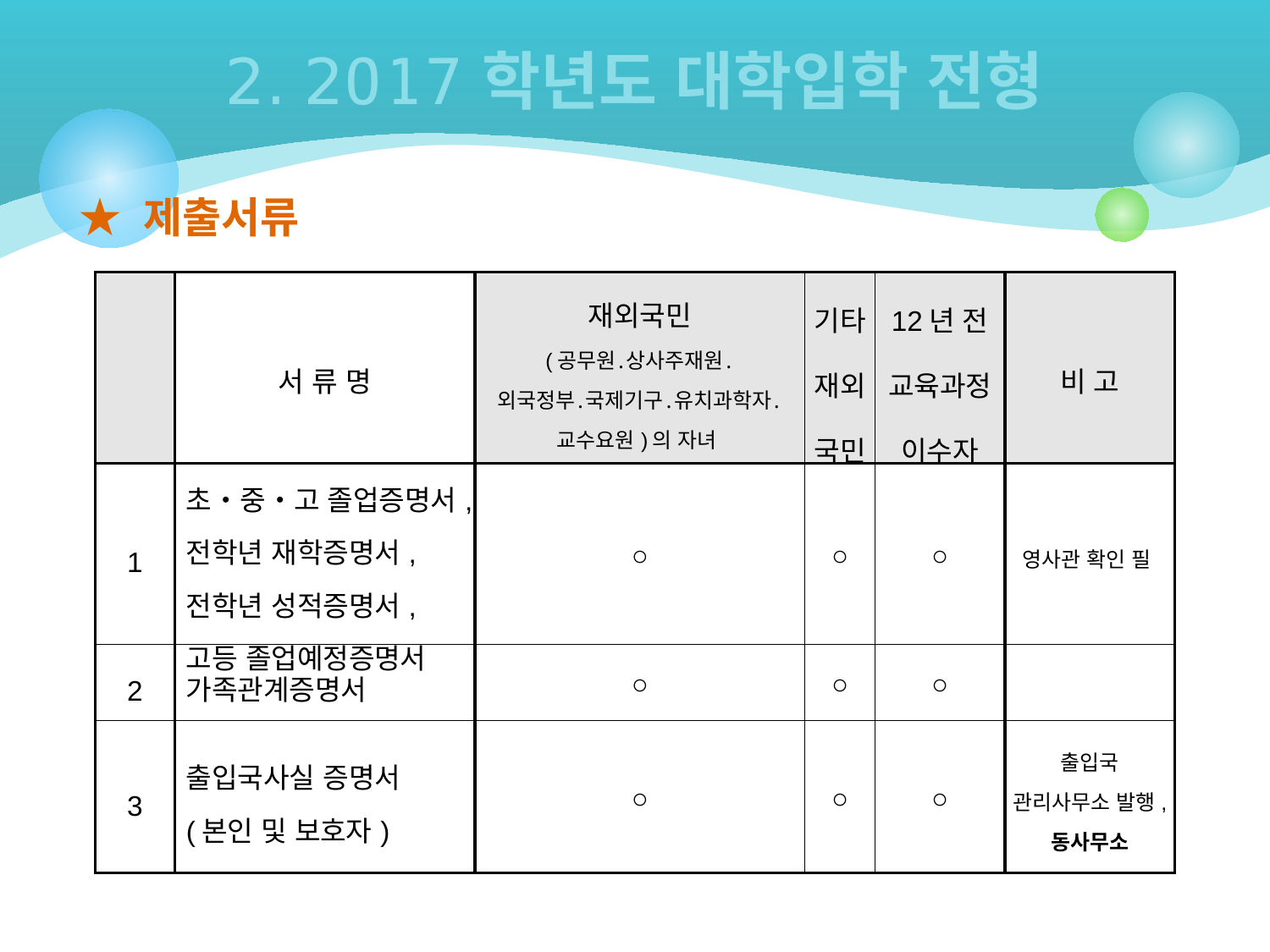

# 2. 2017학년도 대학입학 전형
★ 제출서류

|  | 서 류 명 | 재외국민 (공무원․상사주재원․ 외국정부․국제기구․유치과학자․교수요원)의 자녀 | 기타 재외 국민 | 12년 전 교육과정 이수자 | 비 고 |
| --- | --- | --- | --- | --- | --- |
| 1 | 초‧중‧고 졸업증명서, 전학년 재학증명서, 전학년 성적증명서, 고등 졸업예정증명서 | ○ | ○ | ○ | 영사관 확인 필 |
| 2 | 가족관계증명서 | ○ | ○ | ○ |  |
| 3 | 출입국사실 증명서 (본인 및 보호자) | ○ | ○ | ○ | 출입국 관리사무소 발행, 동사무소 |